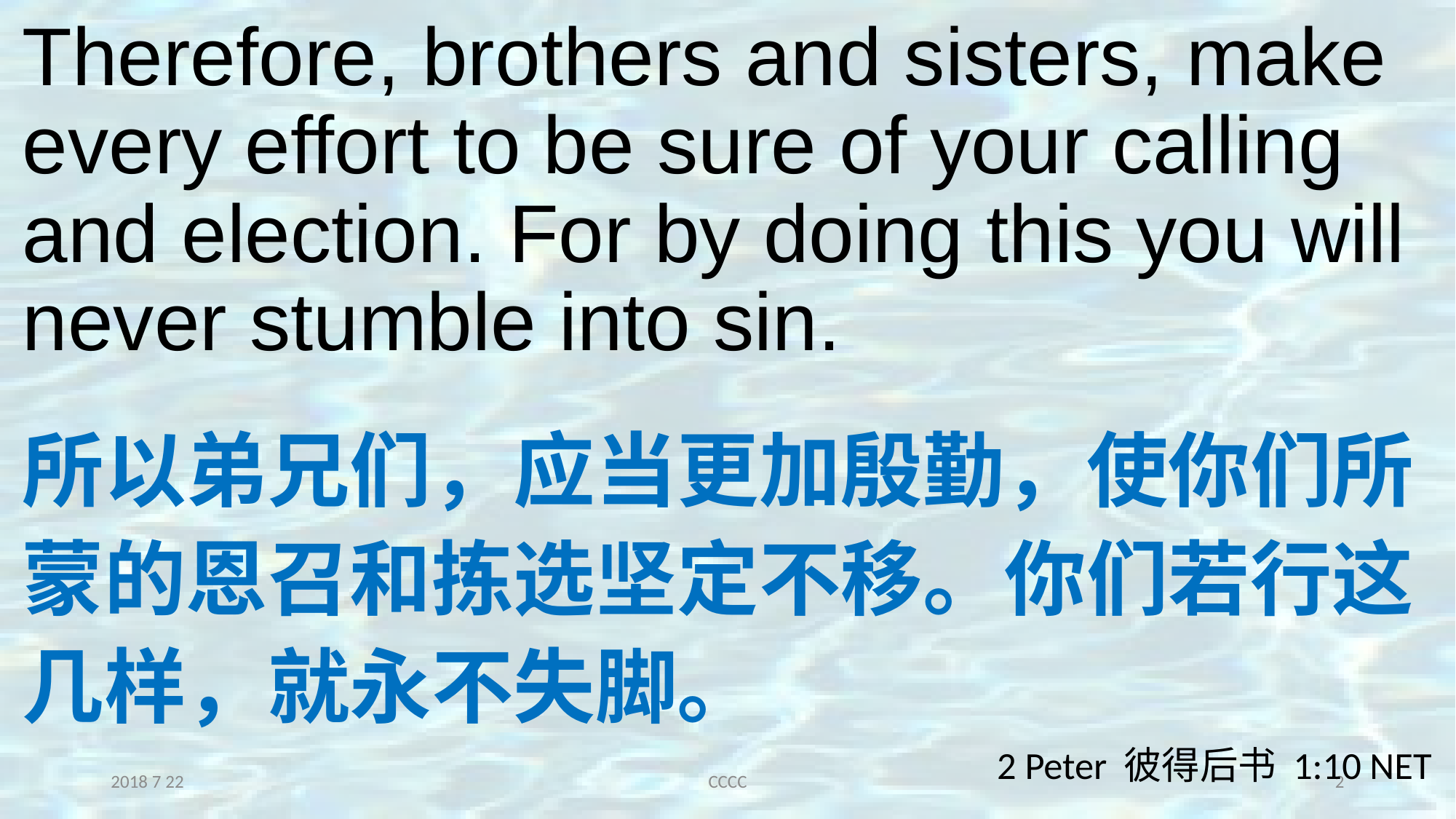

Therefore, brothers and sisters, make every effort to be sure of your calling and election. For by doing this you will never stumble into sin.

所以弟兄们，应当更加殷勤，使你们所蒙的恩召和拣选坚定不移。你们若行这几样，就永不失脚。
2 Peter 彼得后书 1:10 NET
2018 7 22
CCCC
2